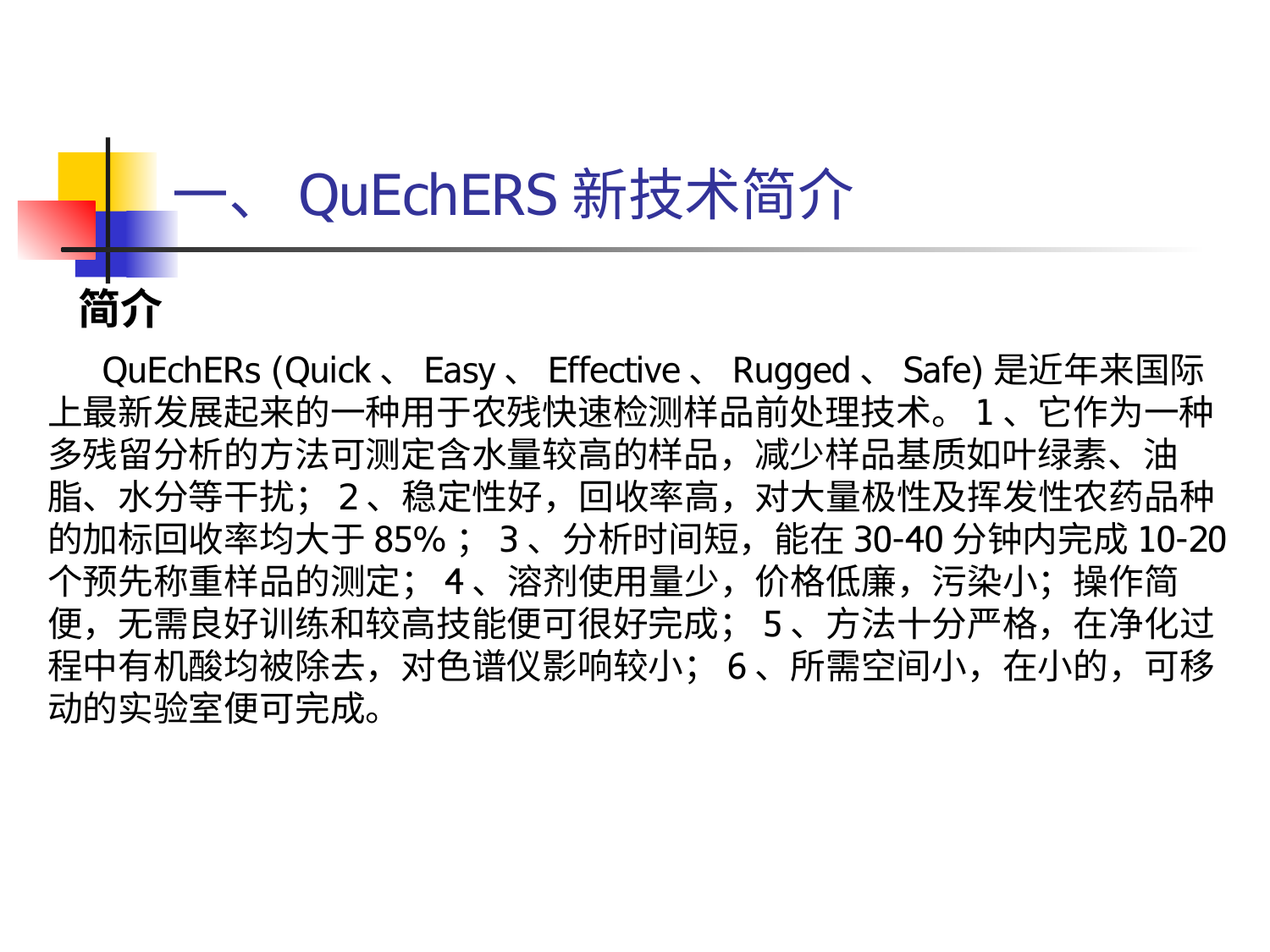

# 一、QuEchERS新技术简介
简介
     QuEchERs (Quick、Easy、Effective、Rugged、Safe)是近年来国际上最新发展起来的一种用于农残快速检测样品前处理技术。1、它作为一种多残留分析的方法可测定含水量较高的样品，减少样品基质如叶绿素、油脂、水分等干扰；2、稳定性好，回收率高，对大量极性及挥发性农药品种的加标回收率均大于85%；3、分析时间短，能在30-40分钟内完成10-20个预先称重样品的测定；4、溶剂使用量少，价格低廉，污染小；操作简便，无需良好训练和较高技能便可很好完成；5、方法十分严格，在净化过程中有机酸均被除去，对色谱仪影响较小；6、所需空间小，在小的，可移动的实验室便可完成。